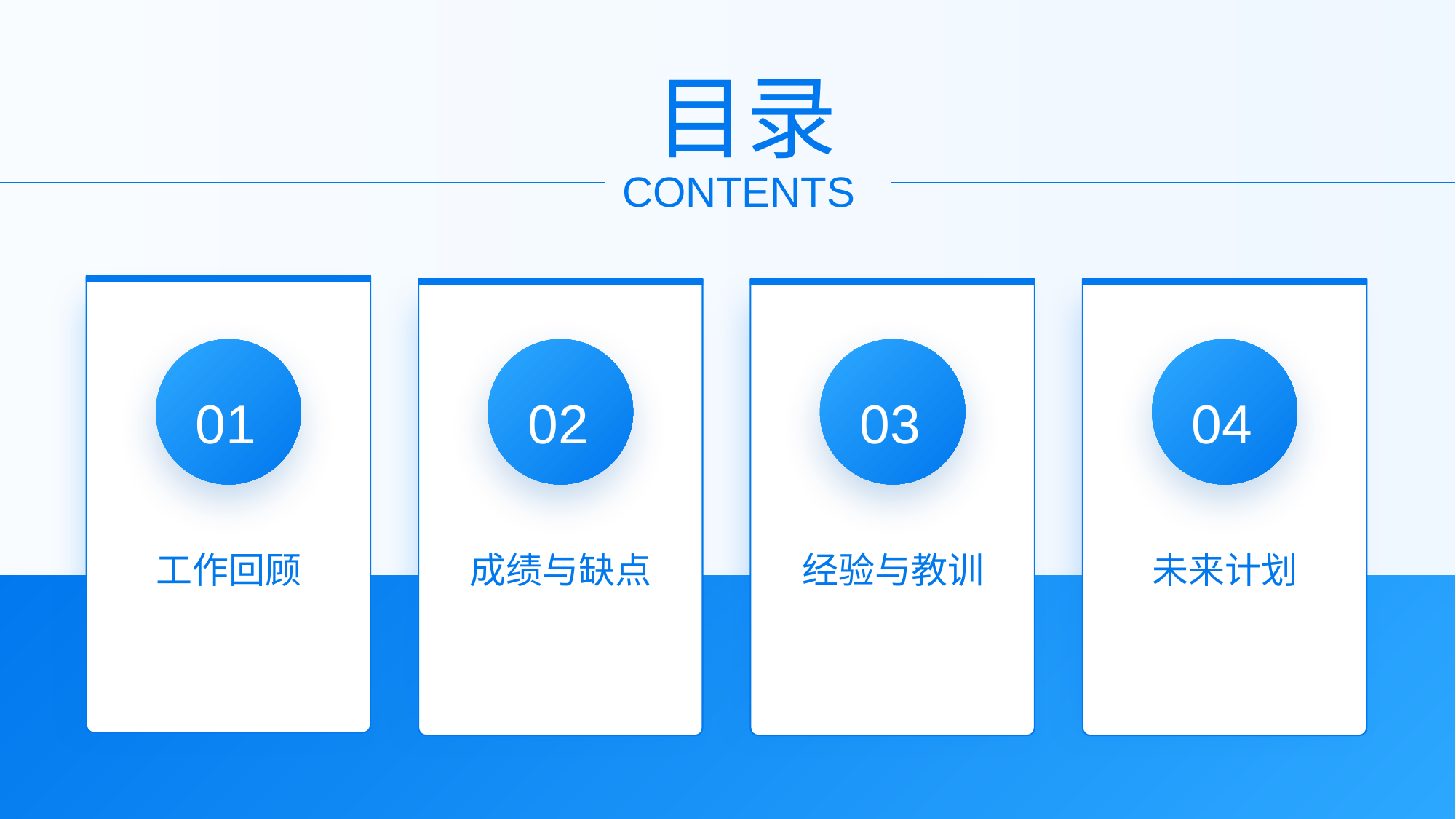

目录
CONTENTS

01
02
03
04
工作回顾
成绩与缺点
经验与教训
未来计划